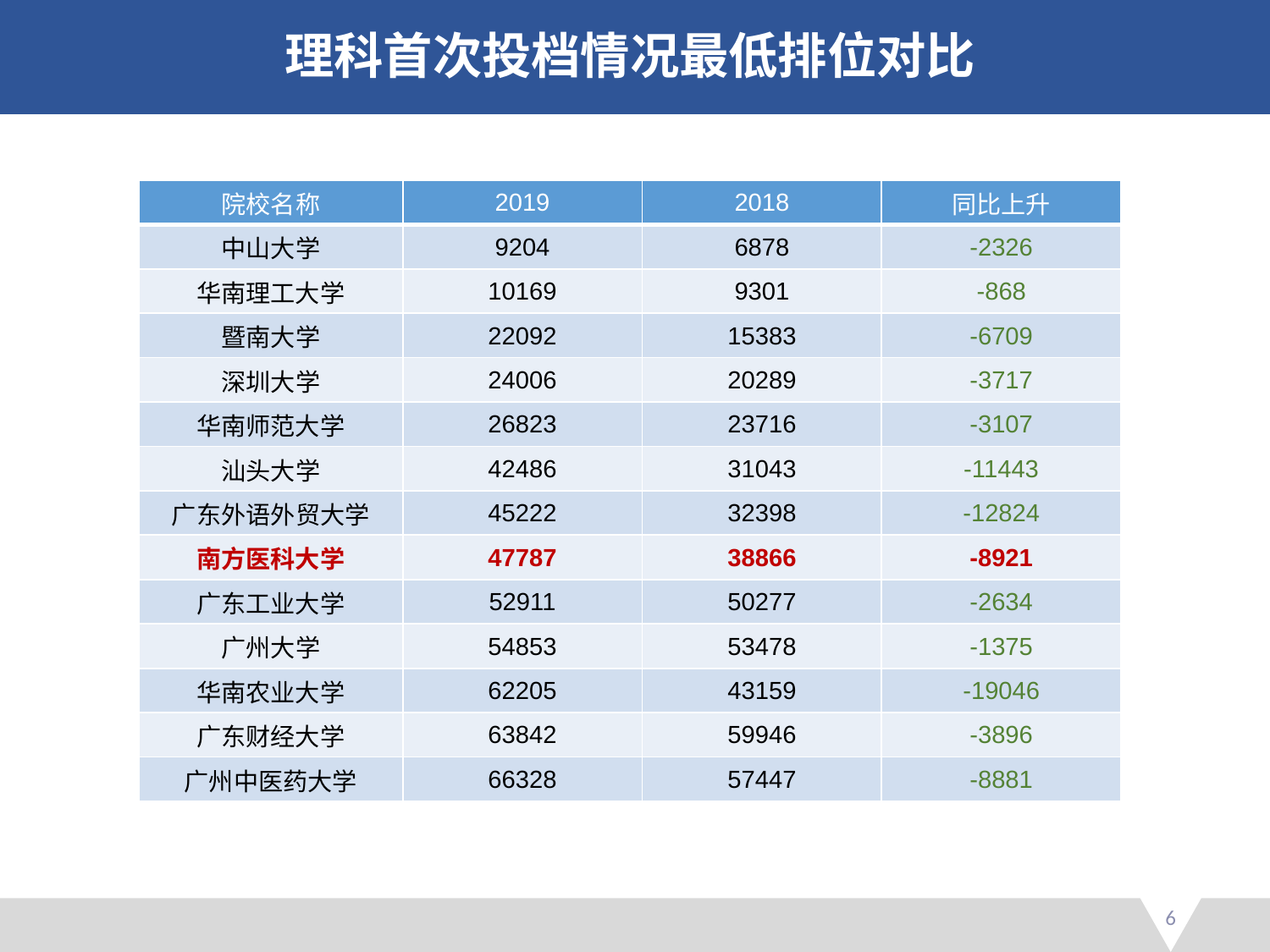

理科首次投档情况最低排位对比
| 院校名称 | 2019 | 2018 | 同比上升 |
| --- | --- | --- | --- |
| 中山大学 | 9204 | 6878 | -2326 |
| 华南理工大学 | 10169 | 9301 | -868 |
| 暨南大学 | 22092 | 15383 | -6709 |
| 深圳大学 | 24006 | 20289 | -3717 |
| 华南师范大学 | 26823 | 23716 | -3107 |
| 汕头大学 | 42486 | 31043 | -11443 |
| 广东外语外贸大学 | 45222 | 32398 | -12824 |
| 南方医科大学 | 47787 | 38866 | -8921 |
| 广东工业大学 | 52911 | 50277 | -2634 |
| 广州大学 | 54853 | 53478 | -1375 |
| 华南农业大学 | 62205 | 43159 | -19046 |
| 广东财经大学 | 63842 | 59946 | -3896 |
| 广州中医药大学 | 66328 | 57447 | -8881 |
6